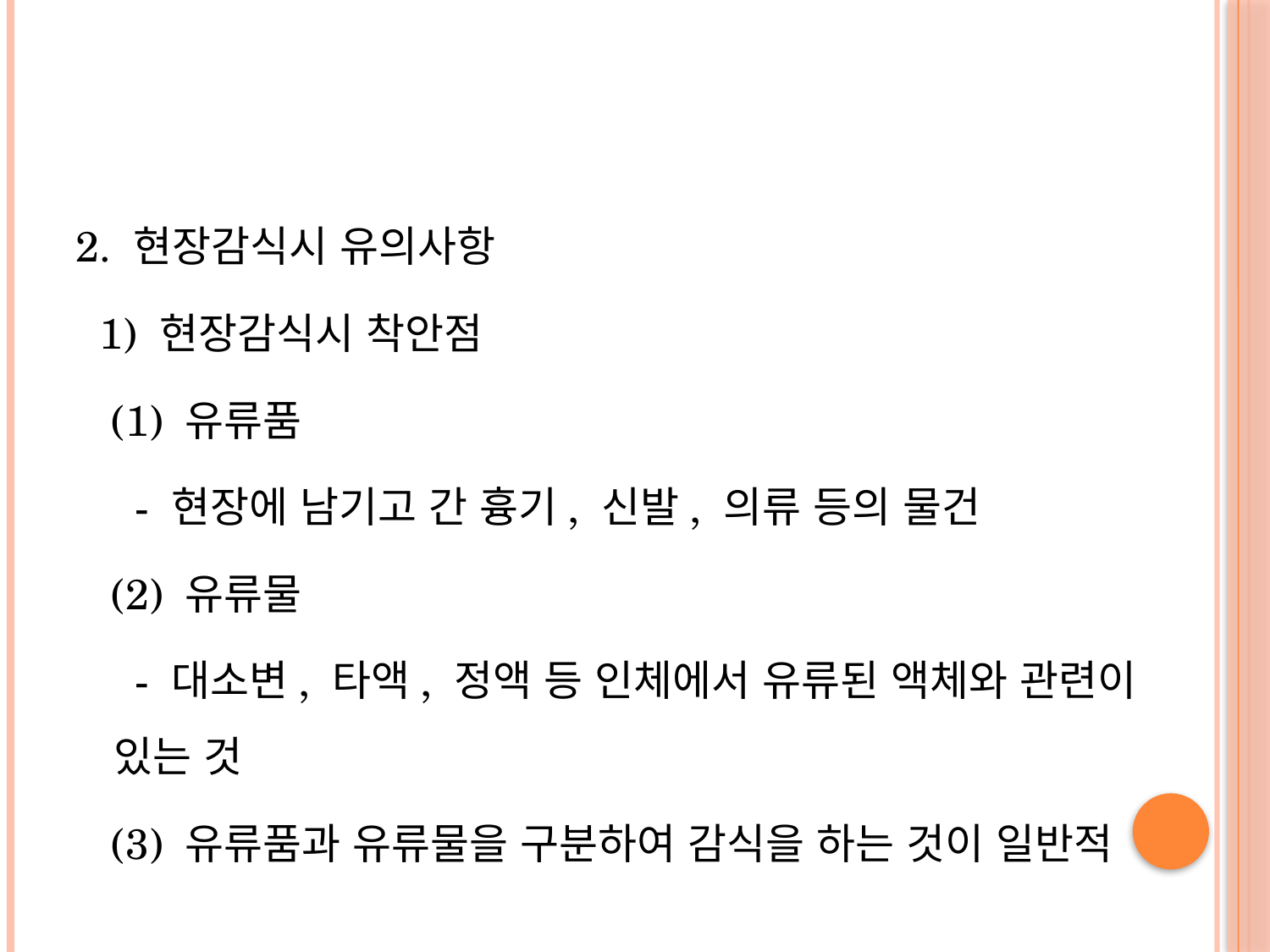

#
2. 현장감식시 유의사항
  1) 현장감식시 착안점
   (1) 유류품
     - 현장에 남기고 간 흉기, 신발, 의류 등의 물건
   (2) 유류물
     - 대소변, 타액, 정액 등 인체에서 유류된 액체와 관련이 있는 것
   (3) 유류품과 유류물을 구분하여 감식을 하는 것이 일반적